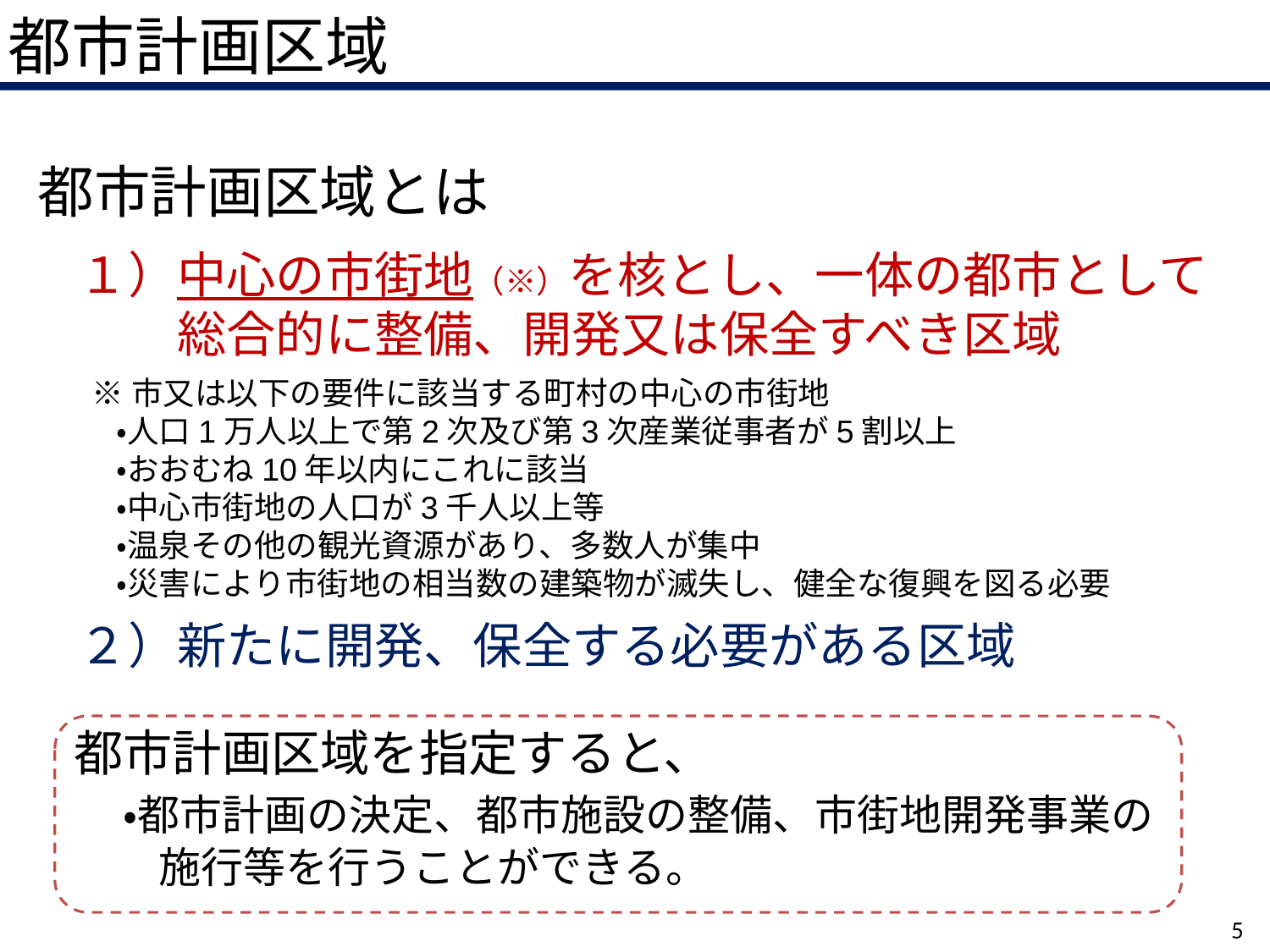

都市計画区域

都市計画区域とは
１）中心の市街地（※）を核とし、一体の都市として
　　総合的に整備、開発又は保全すべき区域

※市又は以下の要件に該当する町村の中心の市街地
・人口1万人以上で第2次及び第3次産業従事者が5割以上
・おおむね10年以内にこれに該当
・中心市街地の人口が3千人以上等
・温泉その他の観光資源があり、多数人が集中
・災害により市街地の相当数の建築物が滅失し、健全な復興を図る必要

２）新たに開発、保全する必要がある区域

都市計画区域を指定すると、
　・都市計画の決定、都市施設の整備、市街地開発事業の
　　施行等を行うことができる。
5